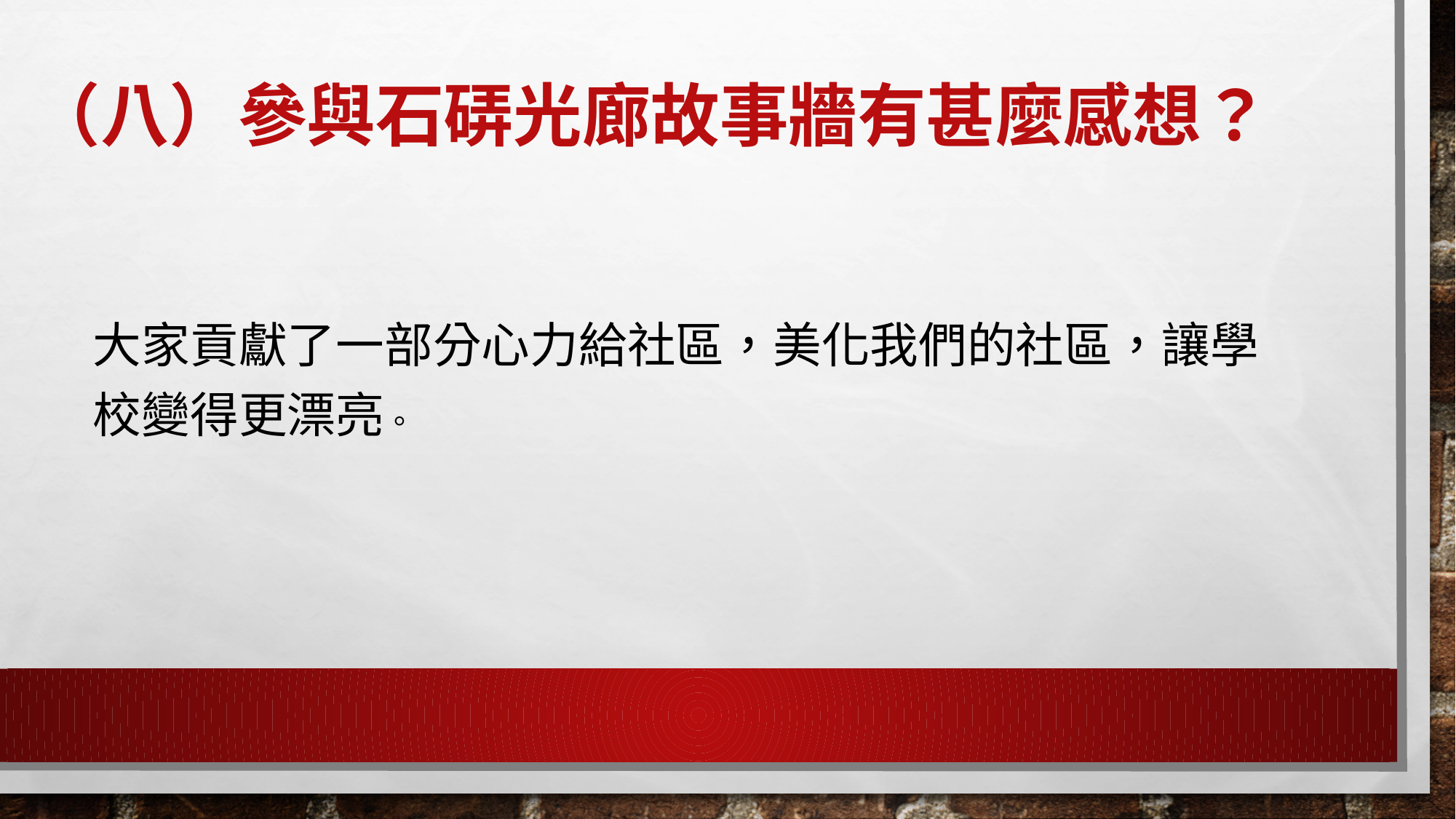

# （八）參與石硦光廊故事牆有甚麼感想？
大家貢獻了一部分心力給社區，美化我們的社區，讓學校變得更漂亮。